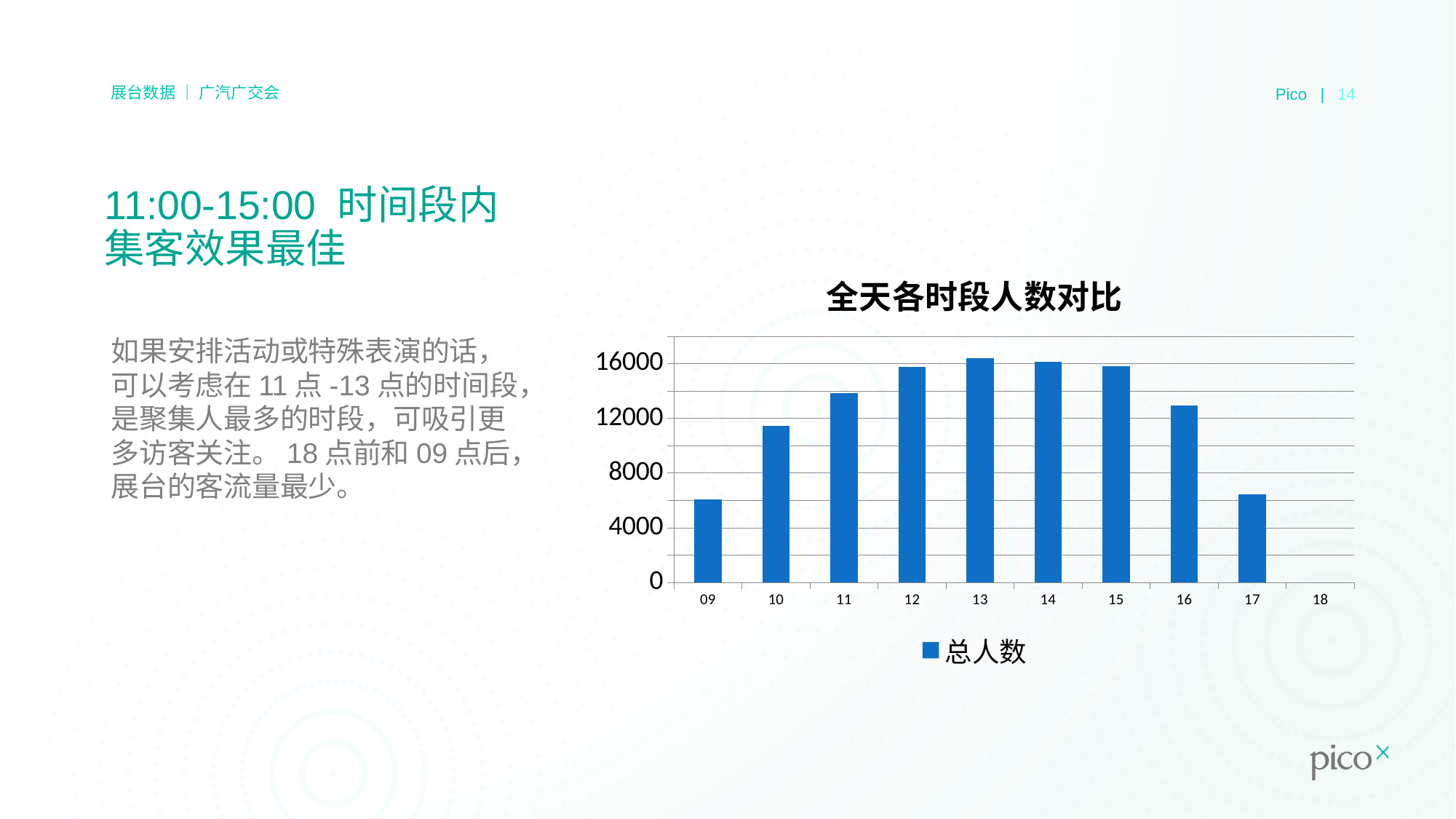

Pico   |
14
展台数据 ｜ 广汽广交会
# 11:00-15:00 时间段内
集客效果最佳

### Chart: 全天各时段人数对比

| Category | 总人数 |
|---|---|
| 09 | 6096.0 |
| 10 | 11441.0 |
| 11 | 13861.0 |
| 12 | 15748.0 |
| 13 | 16385.0 |
| 14 | 16118.0 |
| 15 | 15837.0 |
| 16 | 12933.0 |
| 17 | 6446.0 |
| 18 | 0.0 |
如果安排活动或特殊表演的话，可以考虑在11点-13点的时间段，是聚集人最多的时段，可吸引更多访客关注。18点前和09点后，展台的客流量最少。